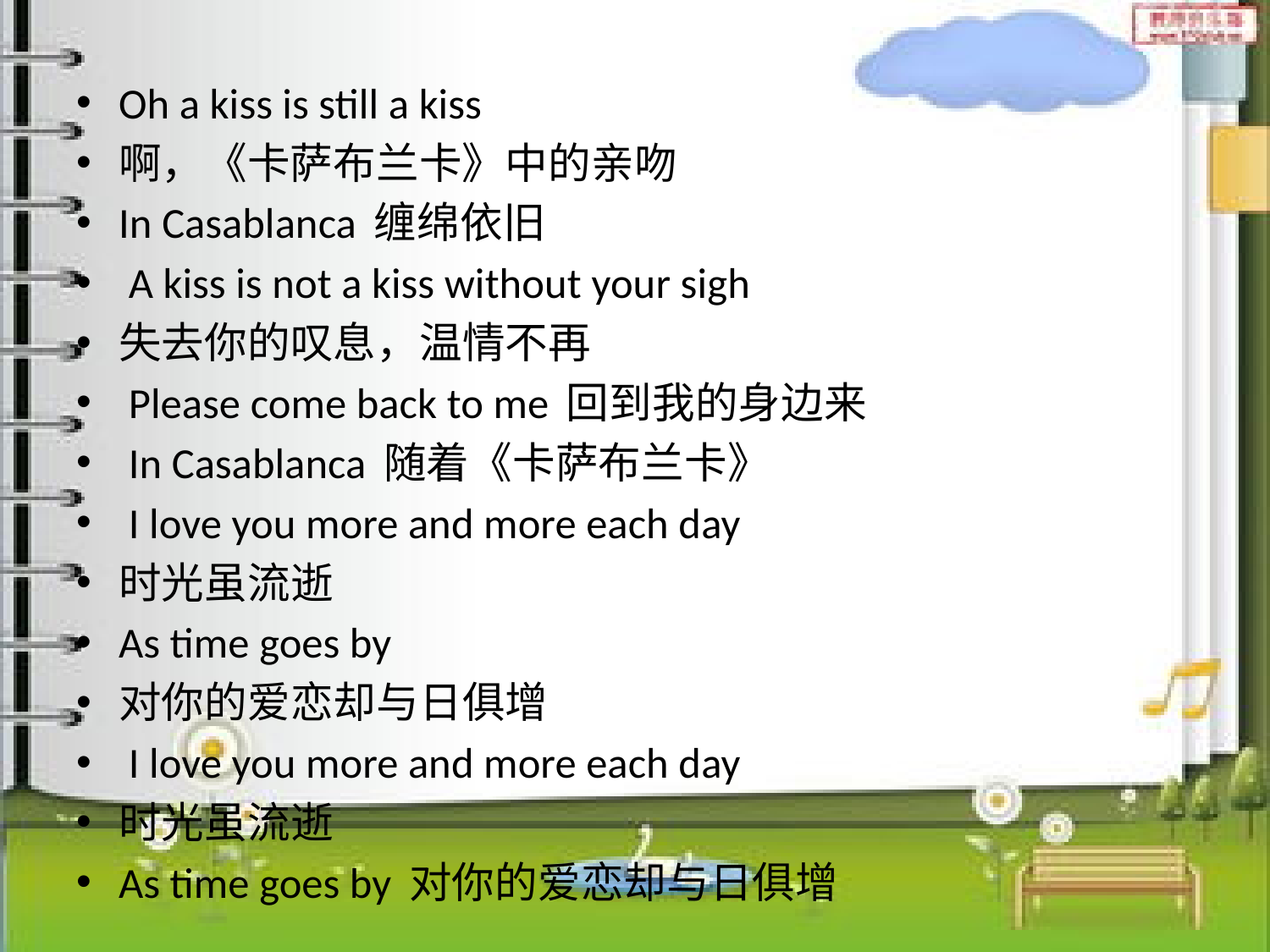

Oh a kiss is still a kiss
啊，《卡萨布兰卡》中的亲吻
In Casablanca 缠绵依旧
 A kiss is not a kiss without your sigh
失去你的叹息，温情不再
 Please come back to me 回到我的身边来
 In Casablanca 随着《卡萨布兰卡》
 I love you more and more each day
时光虽流逝
As time goes by
对你的爱恋却与日俱增
 I love you more and more each day
时光虽流逝
As time goes by 对你的爱恋却与日俱增